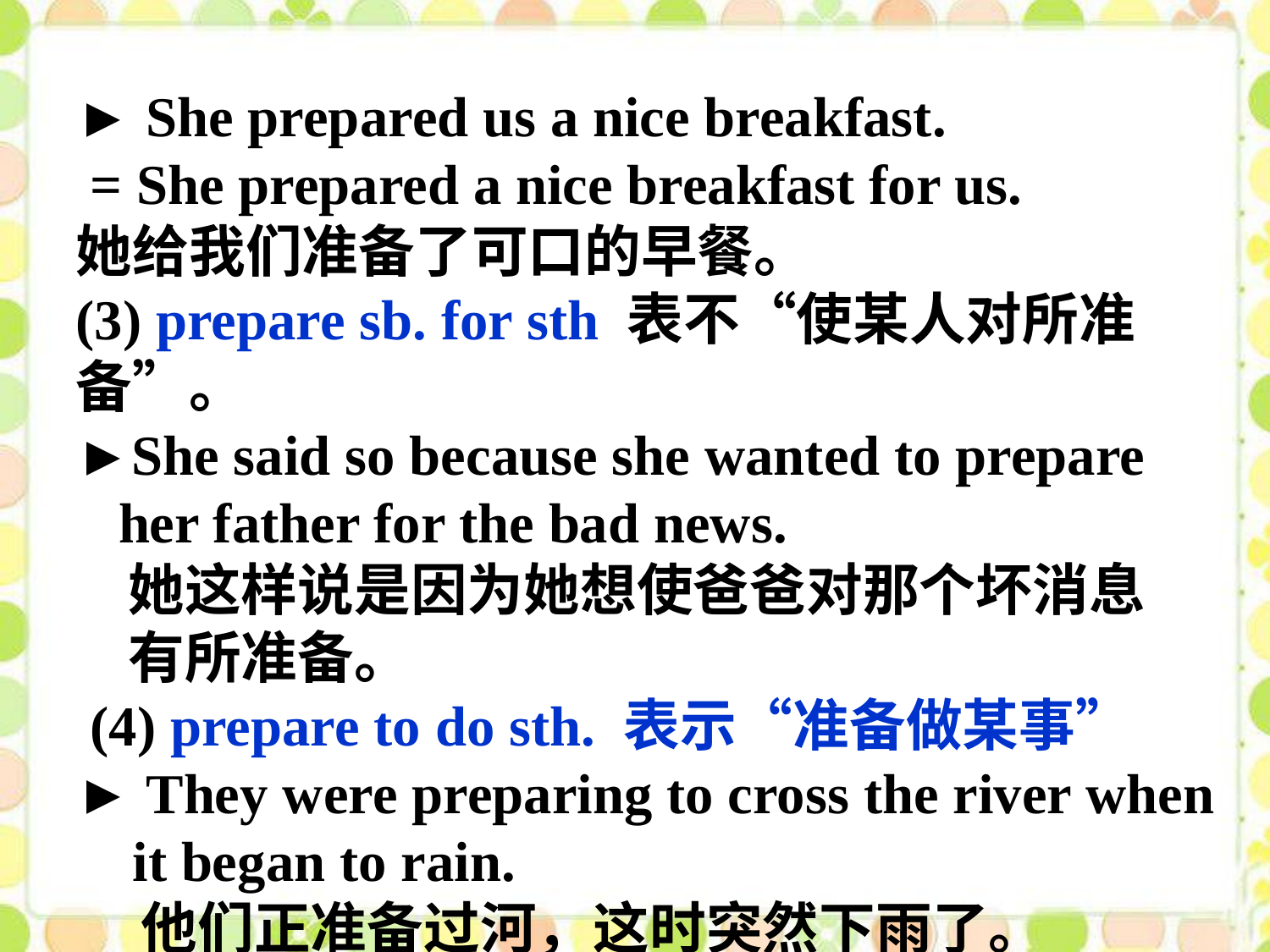

► She prepared us a nice breakfast.
 = She prepared a nice breakfast for us.
她给我们准备了可口的早餐。
(3) prepare sb. for sth 表不“使某人对所准备”。
►She said so because she wanted to prepare
   her father for the bad news.
   她这样说是因为她想使爸爸对那个坏消息
   有所准备。
 (4) prepare to do sth. 表示“准备做某事”
► They were preparing to cross the river when
    it began to rain.
    他们正准备过河，这时突然下雨了。